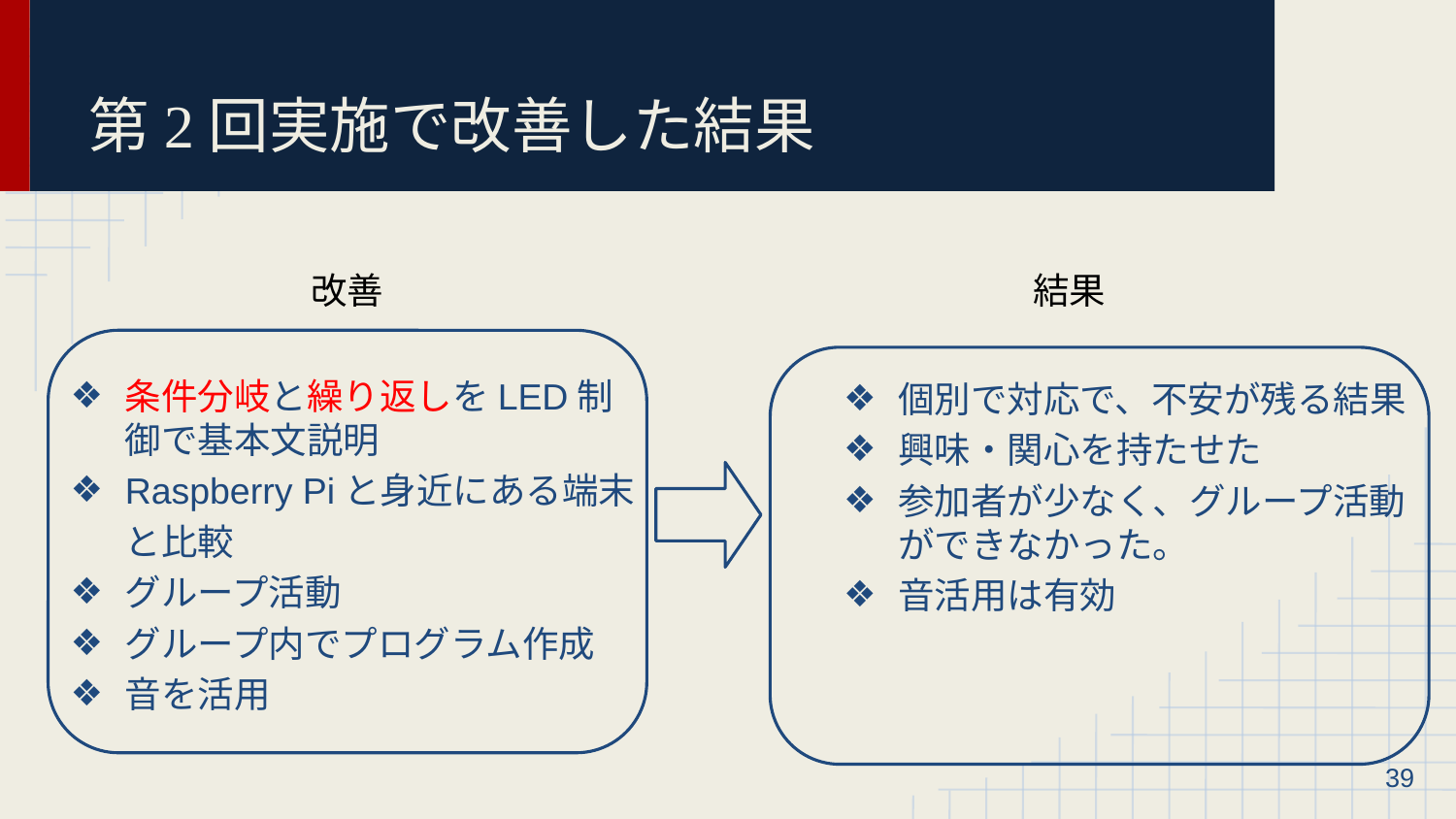

# 第2回実施で改善した結果

結果
改善

条件分岐と繰り返しをLED制御で基本文説明
Raspberry Piと身近にある端末
と比較
グループ活動
グループ内でプログラム作成
音を活用

個別で対応で、不安が残る結果
興味・関心を持たせた
参加者が少なく、グループ活動ができなかった。
音活用は有効

39